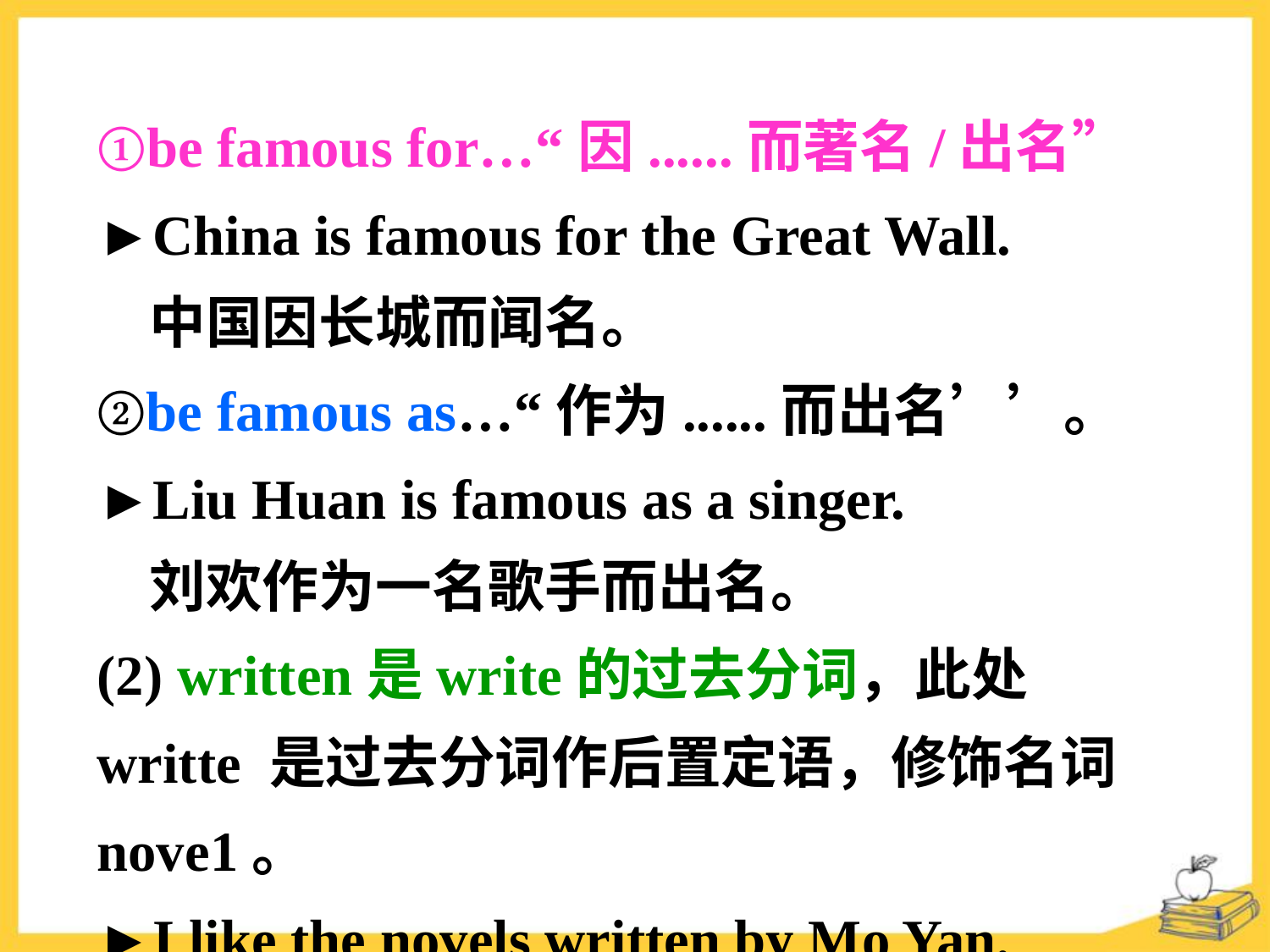

①be famous for…“因......而著名/出名”
►China is famous for the Great Wall.
   中国因长城而闻名。
②be famous as…“作为......而出名’’。
►Liu Huan is famous as a singer.
   刘欢作为一名歌手而出名。
(2) written是write的过去分词，此处writte 是过去分词作后置定语，修饰名词nove1。
►I like the novels written by Mo Yan.